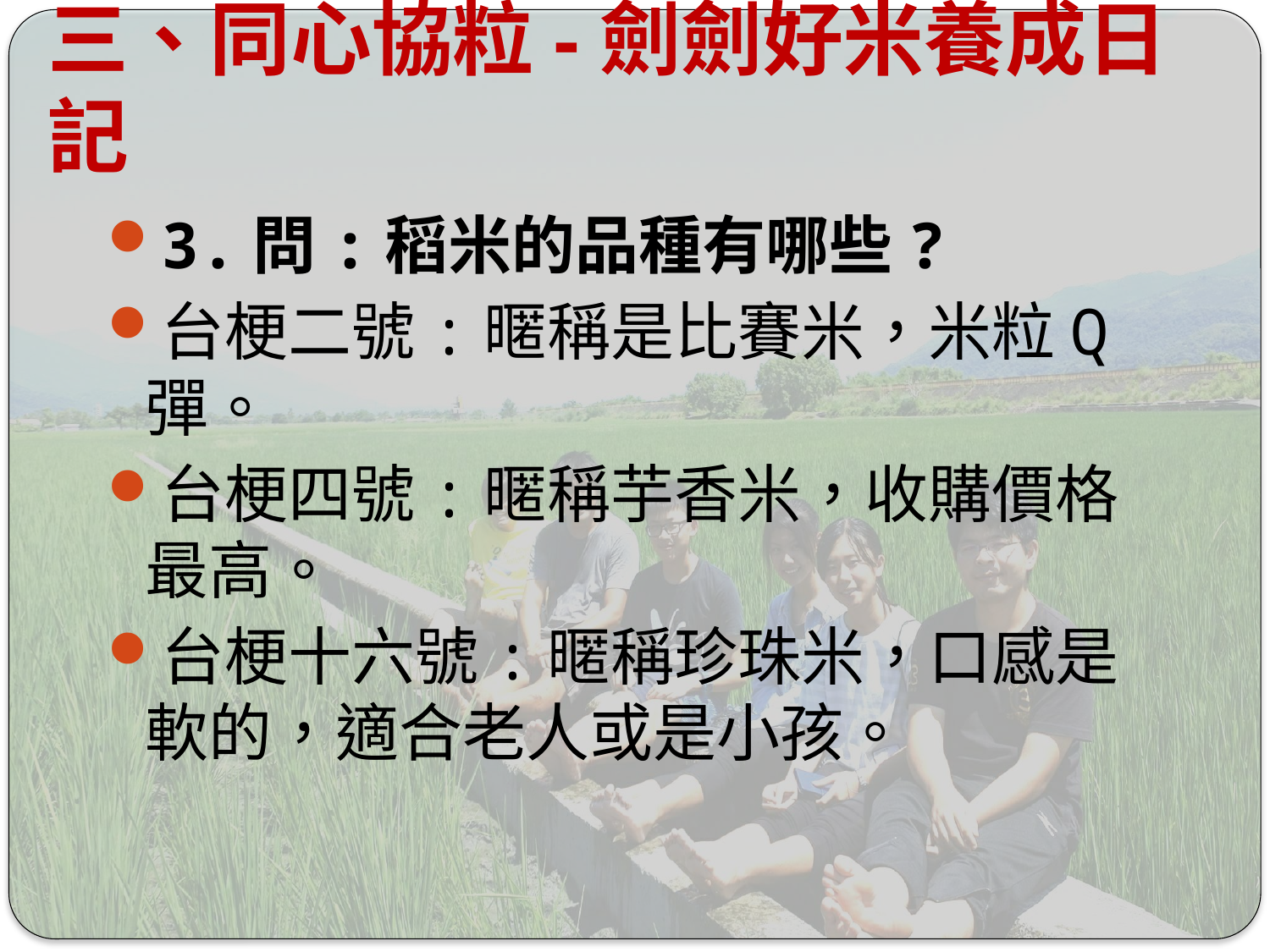

# 三、同心協粒-劍劍好米養成日記
3.問:稻米的品種有哪些?
台梗二號:暱稱是比賽米，米粒Q彈。
台梗四號:暱稱芋香米，收購價格最高。
台梗十六號:暱稱珍珠米，口感是軟的，適合老人或是小孩。